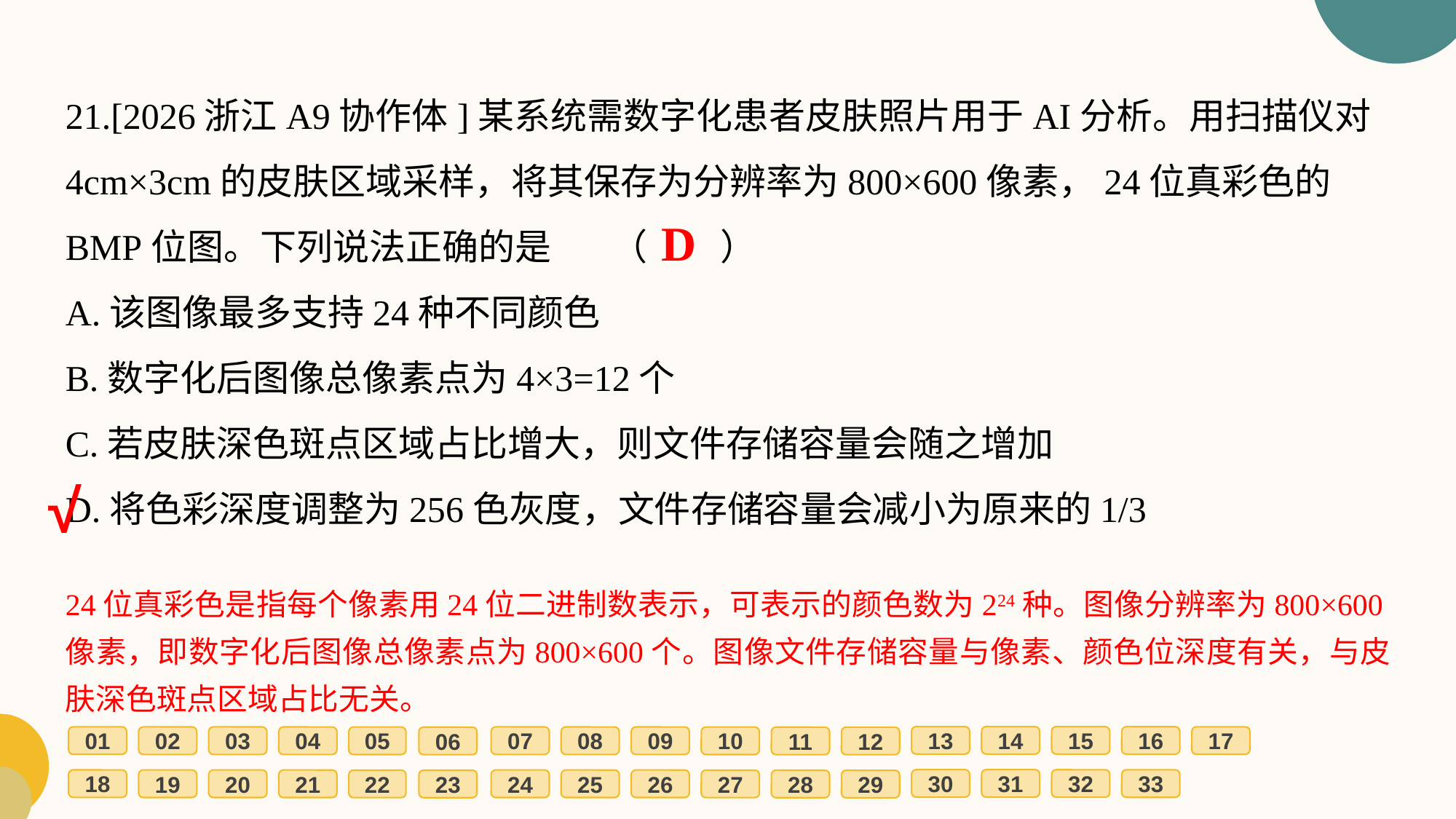

21.[2026浙江A9协作体]某系统需数字化患者皮肤照片用于AI分析。用扫描仪对4cm×3cm的皮肤区域采样，将其保存为分辨率为800×600像素，24位真彩色的BMP位图。下列说法正确的是	（　　）
A.该图像最多支持24种不同颜色
B.数字化后图像总像素点为4×3=12个
C.若皮肤深色斑点区域占比增大，则文件存储容量会随之增加
D.将色彩深度调整为256色灰度，文件存储容量会减小为原来的1/3
D
√
24位真彩色是指每个像素用24位二进制数表示，可表示的颜色数为224种。图像分辨率为800×600像素，即数字化后图像总像素点为800×600个。图像文件存储容量与像素、颜色位深度有关，与皮肤深色斑点区域占比无关。